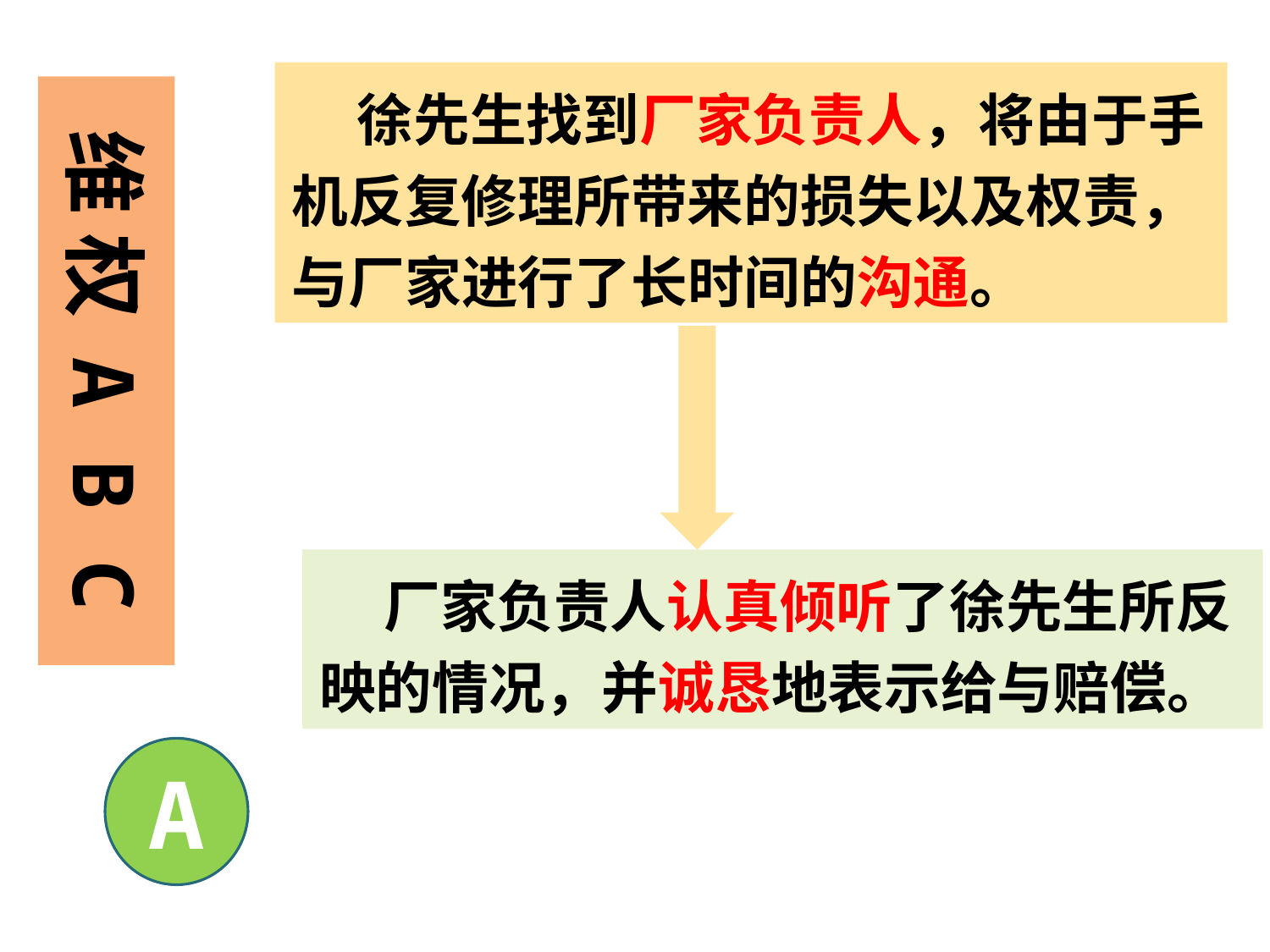

徐先生找到厂家负责人，将由于手机反复修理所带来的损失以及权责，与厂家进行了长时间的沟通。
维 权 A B C

    厂家负责人认真倾听了徐先生所反映的情况，并诚恳地表示给与赔偿。
A